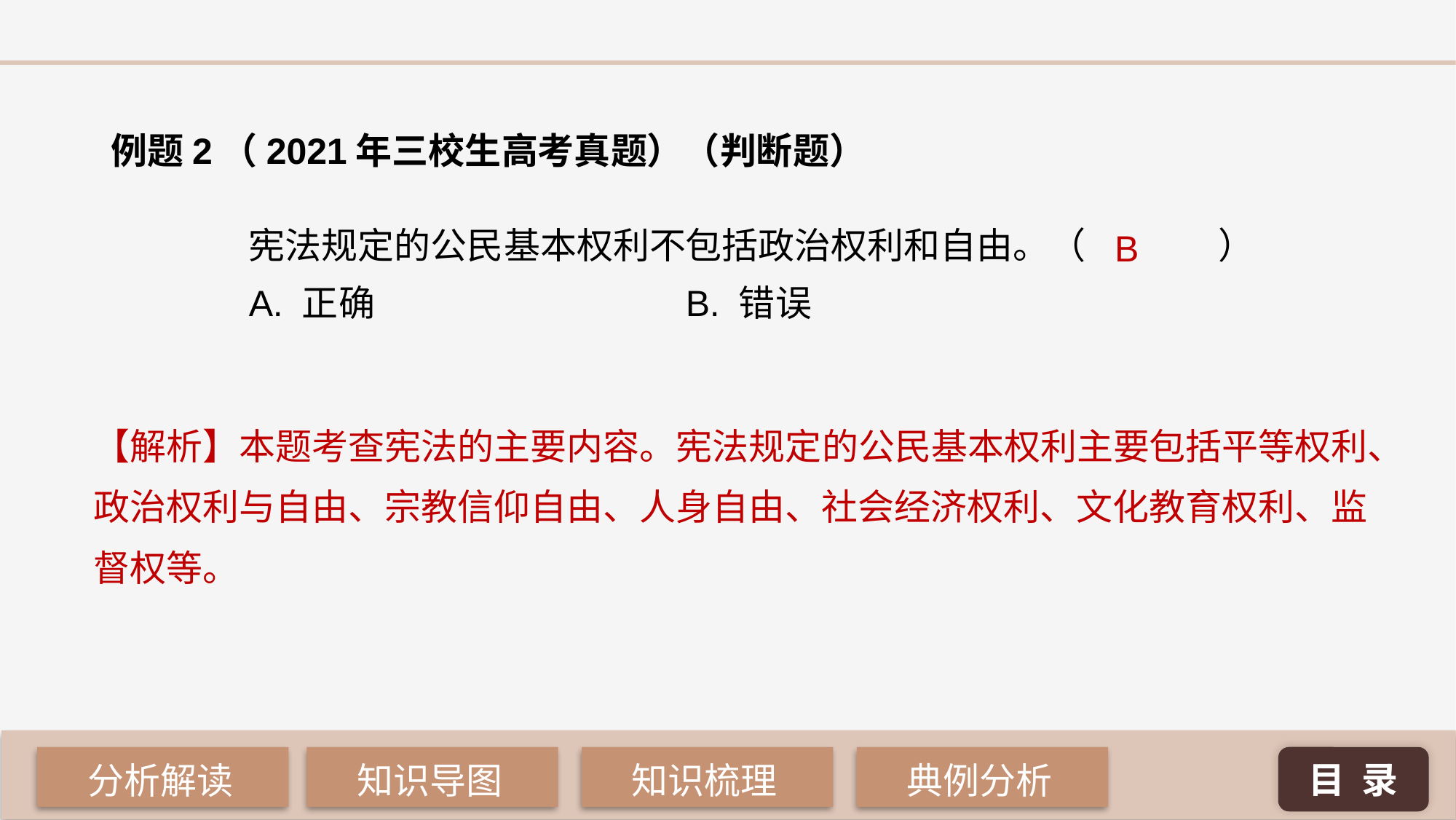

例题2（2021年三校生高考真题）（判断题）
B
宪法规定的公民基本权利不包括政治权利和自由。（	     ）
A. 正确 			B. 错误
【解析】本题考查宪法的主要内容。宪法规定的公民基本权利主要包括平等权利、政治权利与自由、宗教信仰自由、人身自由、社会经济权利、文化教育权利、监督权等。